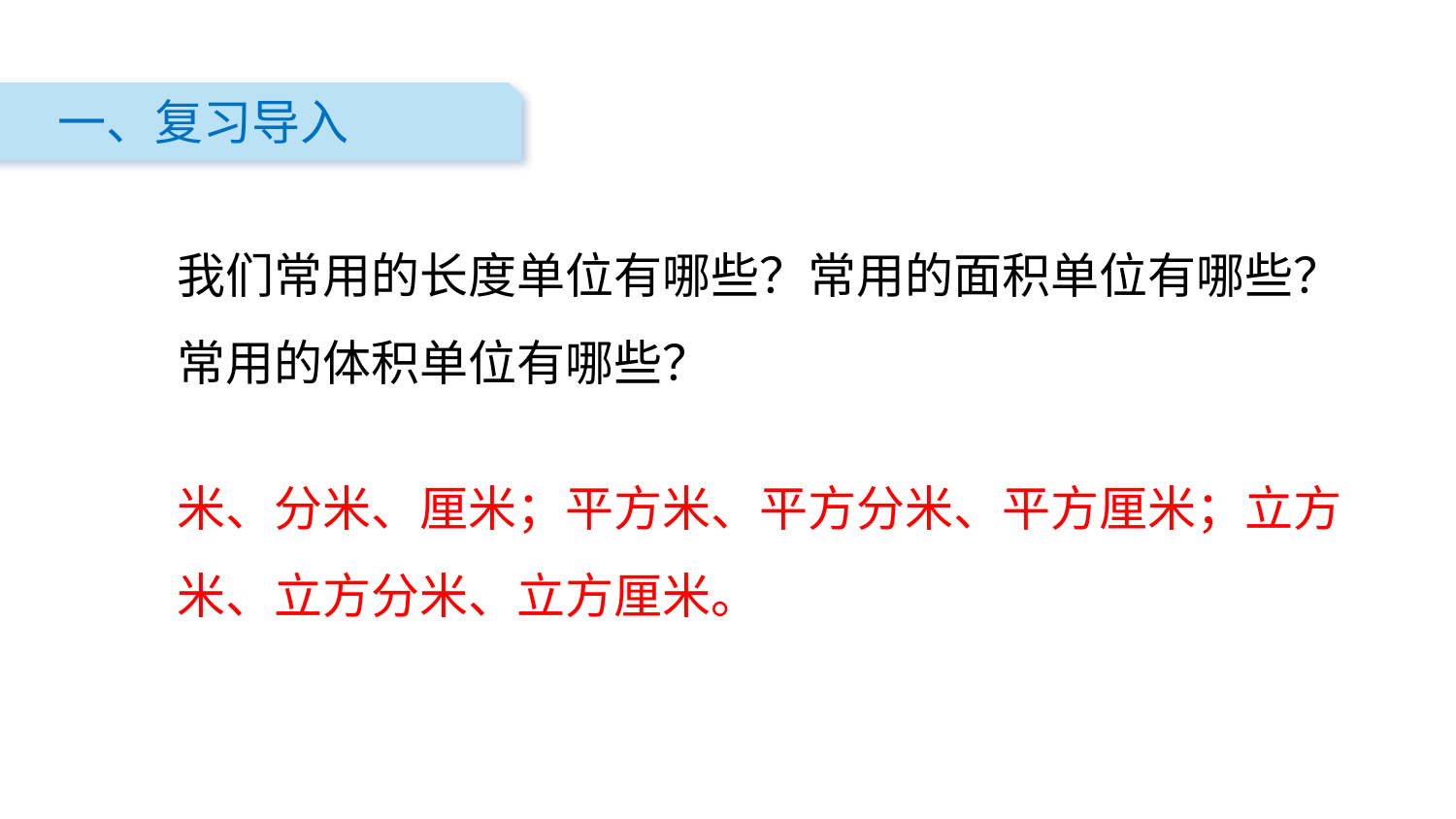

一、复习导入
我们常用的长度单位有哪些？常用的面积单位有哪些？常用的体积单位有哪些？
米、分米、厘米；平方米、平方分米、平方厘米；立方米、立方分米、立方厘米。